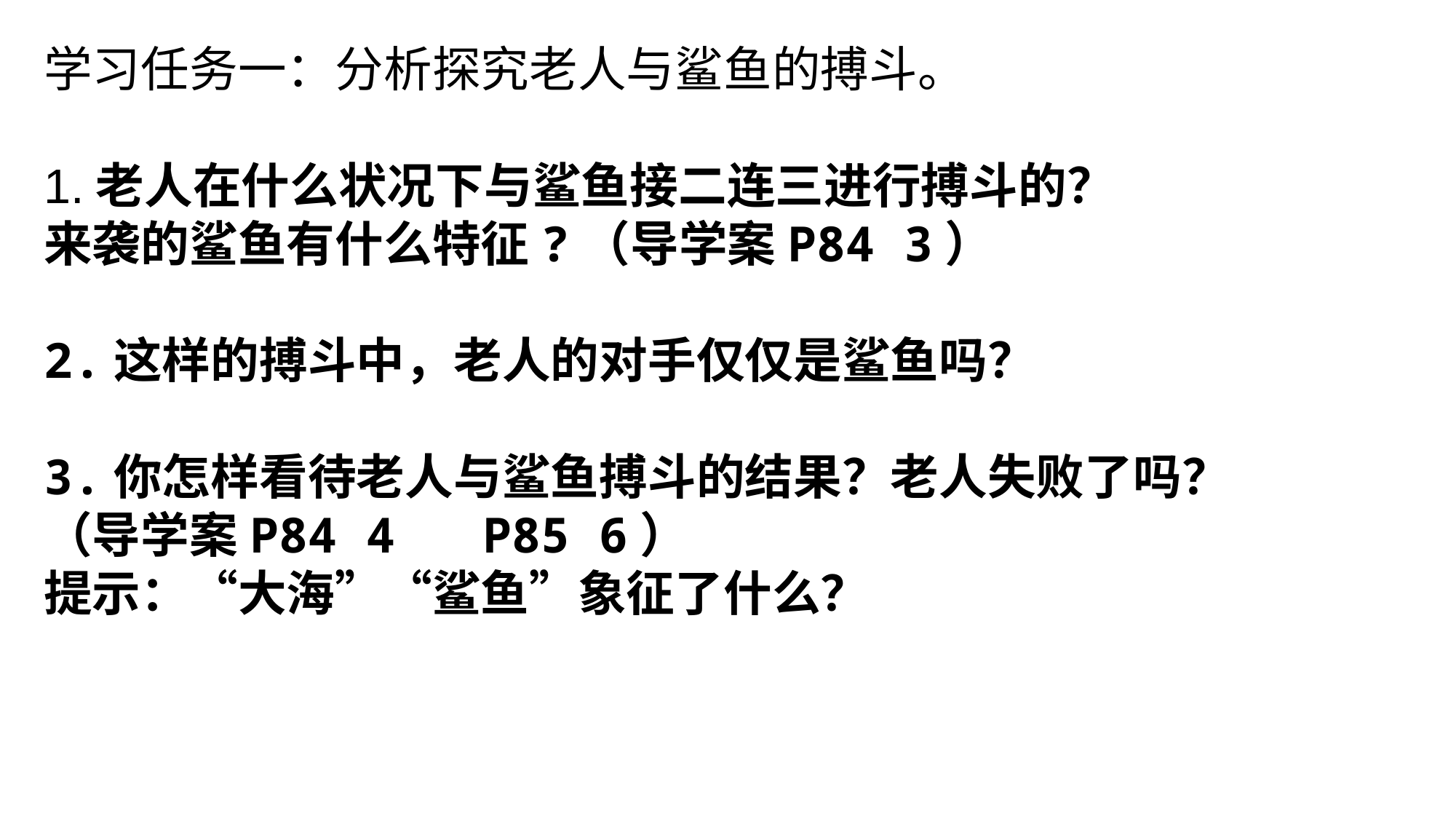

学习任务一：分析探究老人与鲨鱼的搏斗。

1.老人在什么状况下与鲨鱼接二连三进行搏斗的？
来袭的鲨鱼有什么特征?（导学案P84 3）

2.这样的搏斗中，老人的对手仅仅是鲨鱼吗？

3.你怎样看待老人与鲨鱼搏斗的结果？老人失败了吗？
（导学案P84 4   P85 6）
提示：“大海”“鲨鱼”象征了什么？